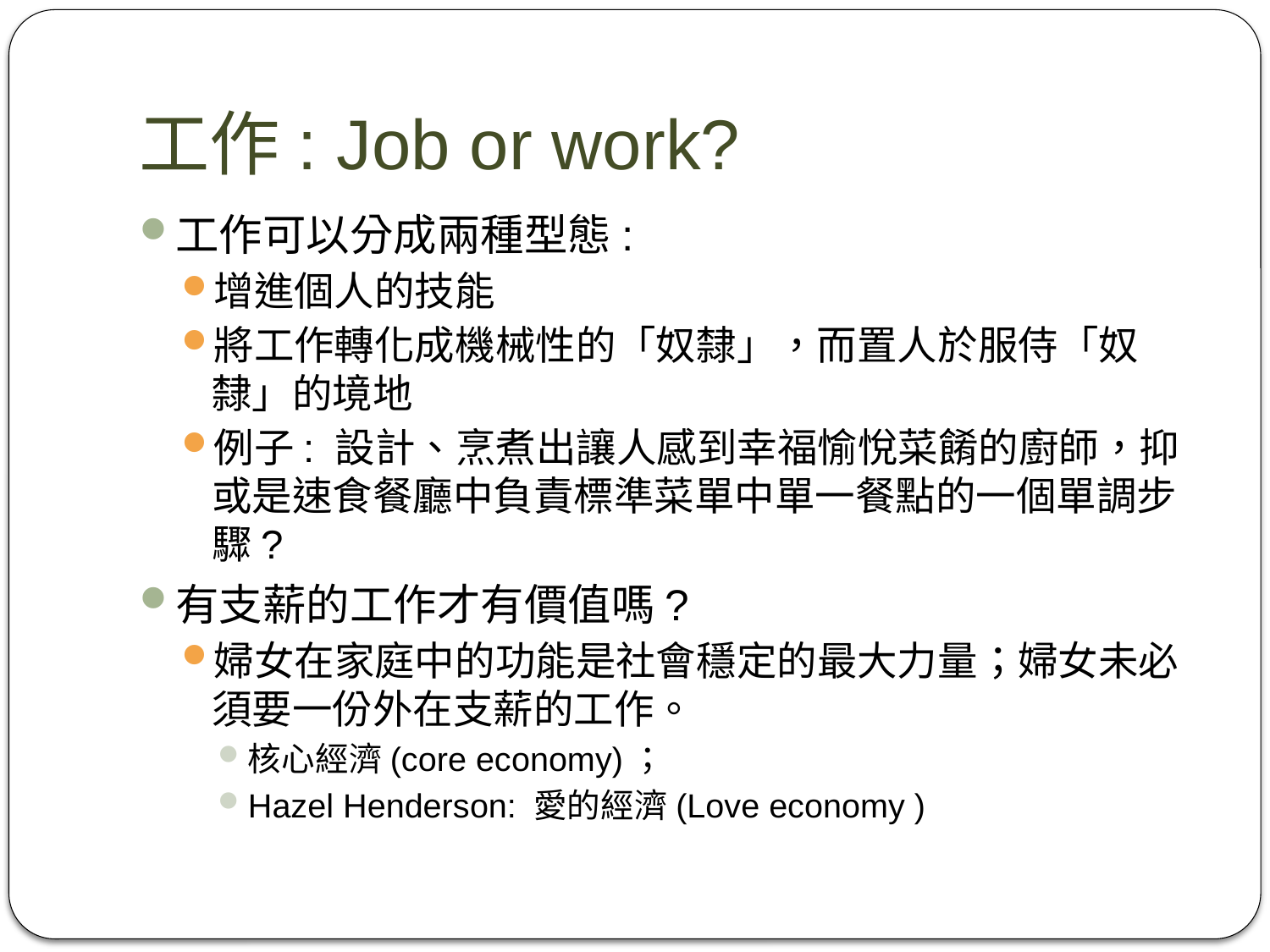

# 工作: Job or work?
工作可以分成兩種型態:
增進個人的技能
將工作轉化成機械性的「奴隸」，而置人於服侍「奴隸」的境地
例子: 設計、烹煮出讓人感到幸福愉悅菜餚的廚師，抑或是速食餐廳中負責標準菜單中單一餐點的一個單調步驟?
有支薪的工作才有價值嗎?
婦女在家庭中的功能是社會穩定的最大力量；婦女未必須要一份外在支薪的工作。
核心經濟(core economy)；
Hazel Henderson: 愛的經濟(Love economy )